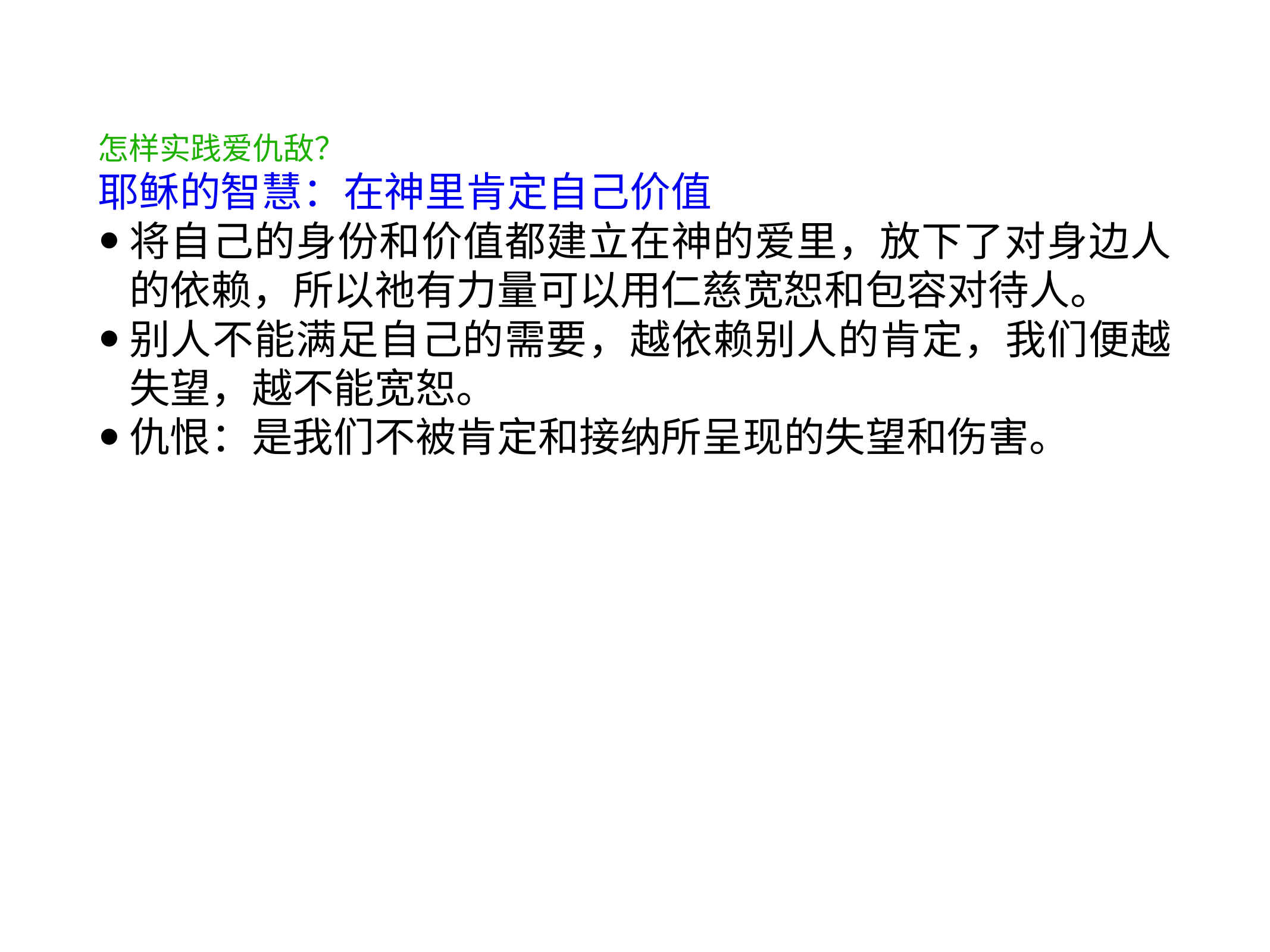

怎样实践爱仇敌？
耶稣的智慧：在神里肯定自己价值
将自己的身份和价值都建立在神的爱里，放下了对身边人的依赖，所以祂有力量可以用仁慈宽恕和包容对待人。
别人不能满足自己的需要，越依赖别人的肯定，我们便越失望，越不能宽恕。
仇恨：是我们不被肯定和接纳所呈现的失望和伤害。